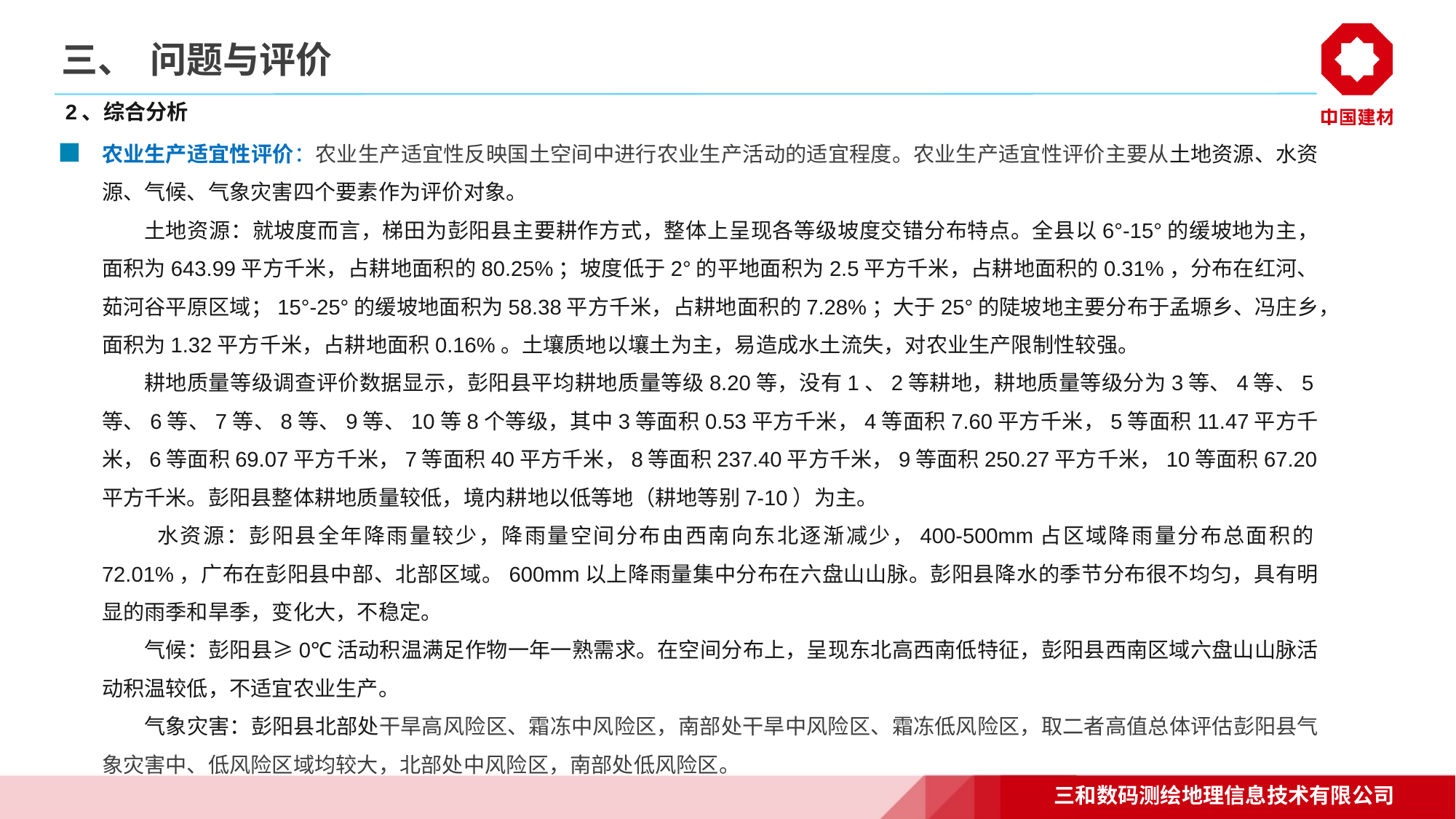

# 三、  问题与评价
2、综合分析
农业生产适宜性评价：农业生产适宜性反映国土空间中进行农业生产活动的适宜程度。农业生产适宜性评价主要从土地资源、水资源、气候、气象灾害四个要素作为评价对象。
土地资源：就坡度而言，梯田为彭阳县主要耕作方式，整体上呈现各等级坡度交错分布特点。全县以6°-15°的缓坡地为主，面积为643.99平方千米，占耕地面积的80.25%；坡度低于2°的平地面积为2.5平方千米，占耕地面积的0.31%，分布在红河、茹河谷平原区域；15°-25°的缓坡地面积为58.38平方千米，占耕地面积的7.28%；大于25°的陡坡地主要分布于孟塬乡、冯庄乡，面积为1.32平方千米，占耕地面积0.16%。土壤质地以壤土为主，易造成水土流失，对农业生产限制性较强。
耕地质量等级调查评价数据显示，彭阳县平均耕地质量等级8.20等，没有1、2等耕地，耕地质量等级分为3等、4等、5等、6等、7等、8等、9等、10等8个等级，其中3等面积0.53平方千米，4等面积7.60平方千米，5等面积11.47平方千米，6等面积69.07平方千米，7等面积40平方千米，8等面积237.40平方千米，9等面积250.27平方千米，10等面积67.20平方千米。彭阳县整体耕地质量较低，境内耕地以低等地（耕地等别7-10）为主。
 水资源：彭阳县全年降雨量较少，降雨量空间分布由西南向东北逐渐减少，400-500mm占区域降雨量分布总面积的72.01%，广布在彭阳县中部、北部区域。600mm以上降雨量集中分布在六盘山山脉。彭阳县降水的季节分布很不均匀，具有明显的雨季和旱季，变化大，不稳定。
气候：彭阳县≥0℃活动积温满足作物一年一熟需求。在空间分布上，呈现东北高西南低特征，彭阳县西南区域六盘山山脉活动积温较低，不适宜农业生产。
气象灾害：彭阳县北部处干旱高风险区、霜冻中风险区，南部处干旱中风险区、霜冻低风险区，取二者高值总体评估彭阳县气象灾害中、低风险区域均较大，北部处中风险区，南部处低风险区。